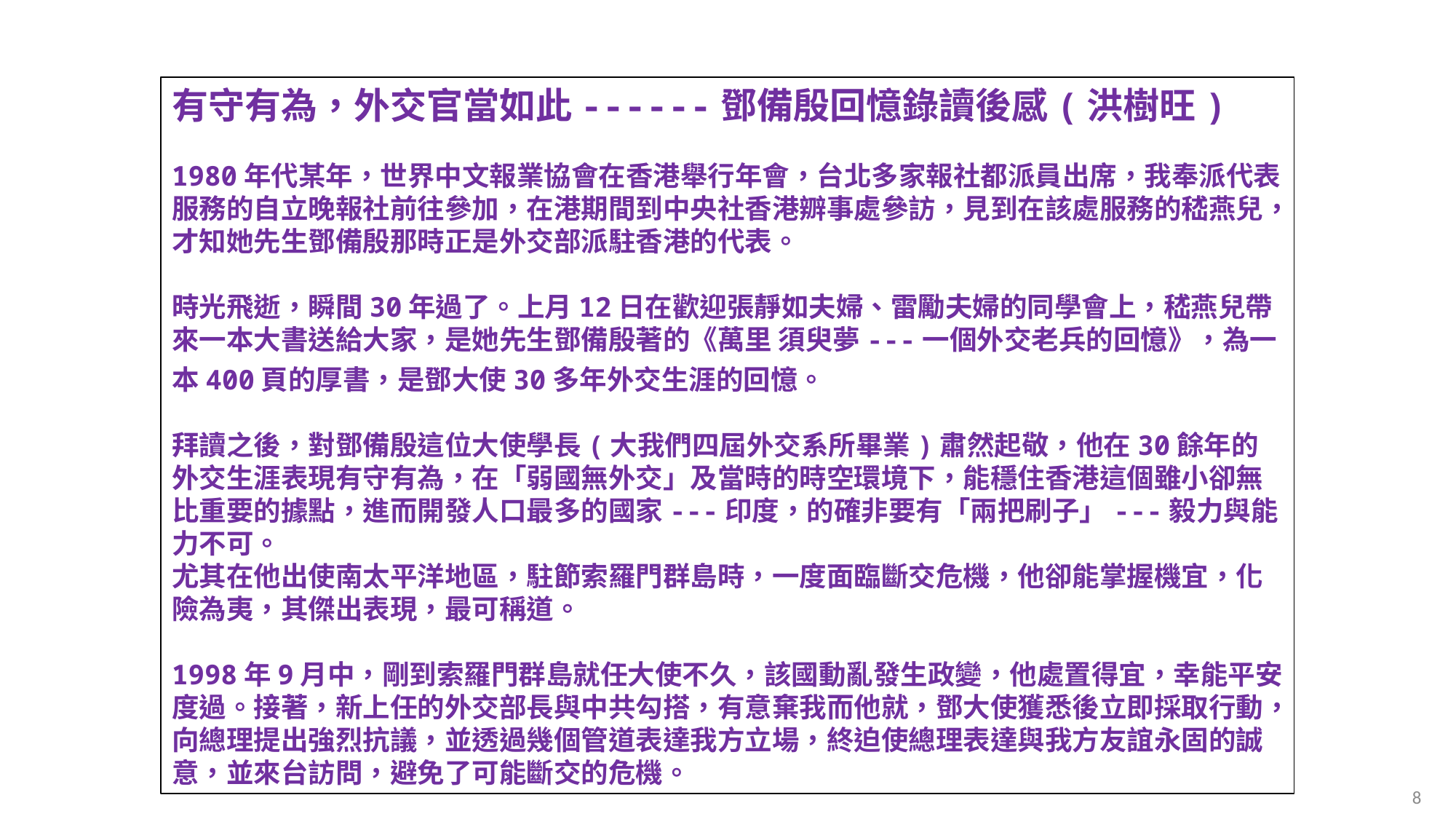

有守有為，外交官當如此------鄧備殷回憶錄讀後感(洪樹旺)

1980年代某年，世界中文報業協會在香港舉行年會，台北多家報社都派員出席，我奉派代表服務的自立晚報社前往參加，在港期間到中央社香港辧事處參訪，見到在該處服務的嵇燕兒，才知她先生鄧備殷那時正是外交部派駐香港的代表。

時光飛逝，瞬間30年過了。上月12日在歡迎張靜如夫婦、雷勵夫婦的同學會上，嵇燕兒帶來一本大書送給大家，是她先生鄧備殷著的《萬里 須臾夢---一個外交老兵的回憶》，為一本400頁的厚書，是鄧大使30多年外交生涯的回憶。

拜讀之後，對鄧備殷這位大使學長(大我們四屆外交系所畢業)肅然起敬，他在30餘年的外交生涯表現有守有為，在「弱國無外交」及當時的時空環境下，能穩住香港這個雖小卻無比重要的據點，進而開發人口最多的國家---印度，的確非要有「兩把刷子」---毅力與能力不可。
尤其在他出使南太平洋地區，駐節索羅門群島時，一度面臨斷交危機，他卻能掌握機宜，化險為夷，其傑出表現，最可稱道。

1998年9月中，剛到索羅門群島就任大使不久，該國動亂發生政變，他處置得宜，幸能平安度過。接著，新上任的外交部長與中共勾搭，有意棄我而他就，鄧大使獲悉後立即採取行動，向總理提出強烈抗議，並透過幾個管道表達我方立場，終迫使總理表達與我方友誼永固的誠意，並來台訪問，避免了可能斷交的危機。
8